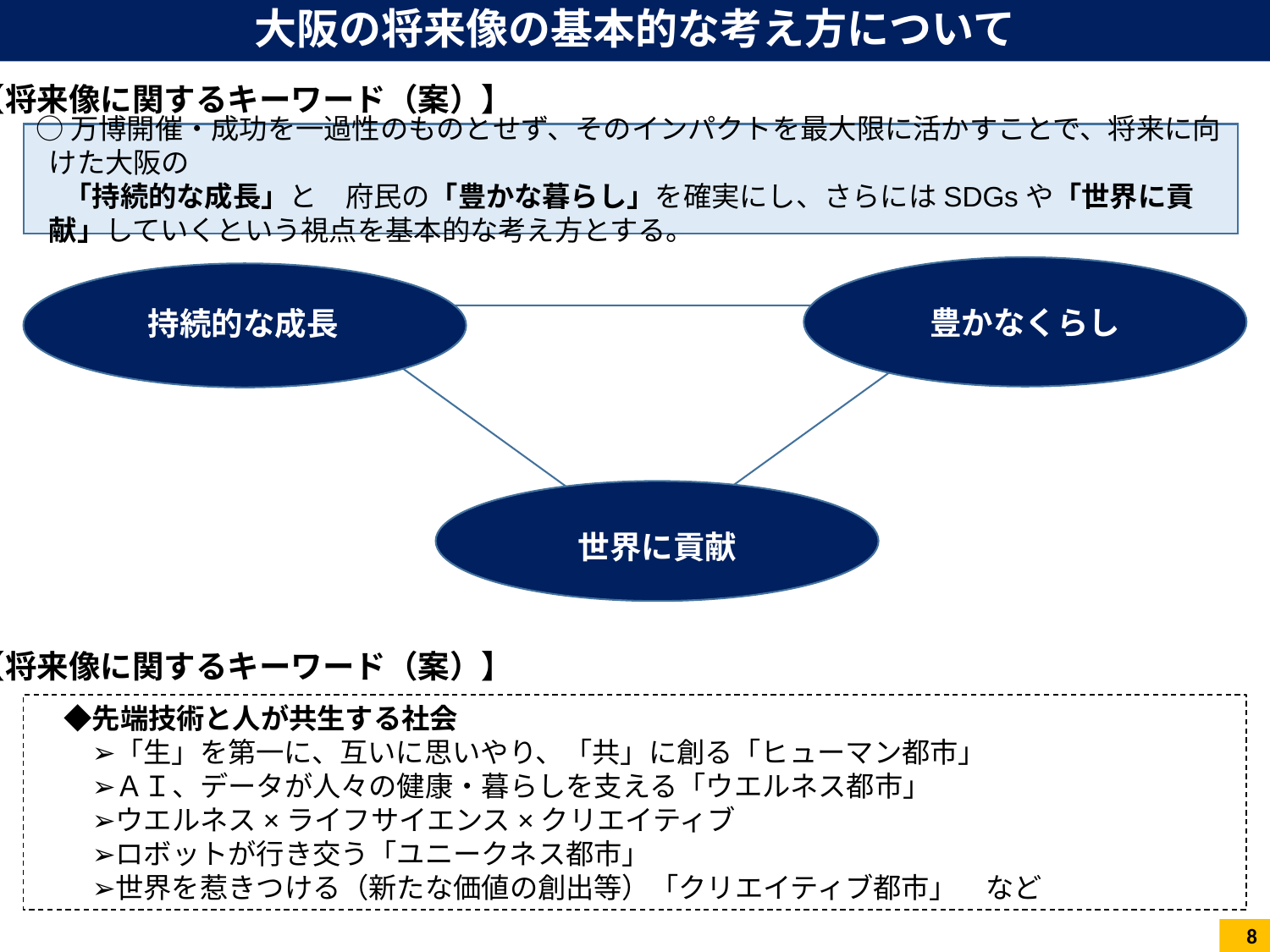

# 大阪の将来像の基本的な考え方について
【将来像に関するキーワード（案）】
○万博開催・成功を一過性のものとせず、そのインパクトを最大限に活かすことで、将来に向けた大阪の
　「持続的な成長」と　府民の「豊かな暮らし」を確実にし、さらにはSDGsや「世界に貢献」していくという視点を基本的な考え方とする。

大阪の将来像
豊かなくらし
持続的な成長

世界に貢献
【将来像に関するキーワード（案）】
　◆先端技術と人が共生する社会
　　➢「生」を第一に、互いに思いやり、「共」に創る「ヒューマン都市」
　　➢ＡＩ、データが人々の健康・暮らしを支える「ウエルネス都市」
　　➢ウエルネス×ライフサイエンス×クリエイティブ
　　➢ロボットが行き交う「ユニークネス都市」
　　➢世界を惹きつける（新たな価値の創出等）「クリエイティブ都市」　など
8